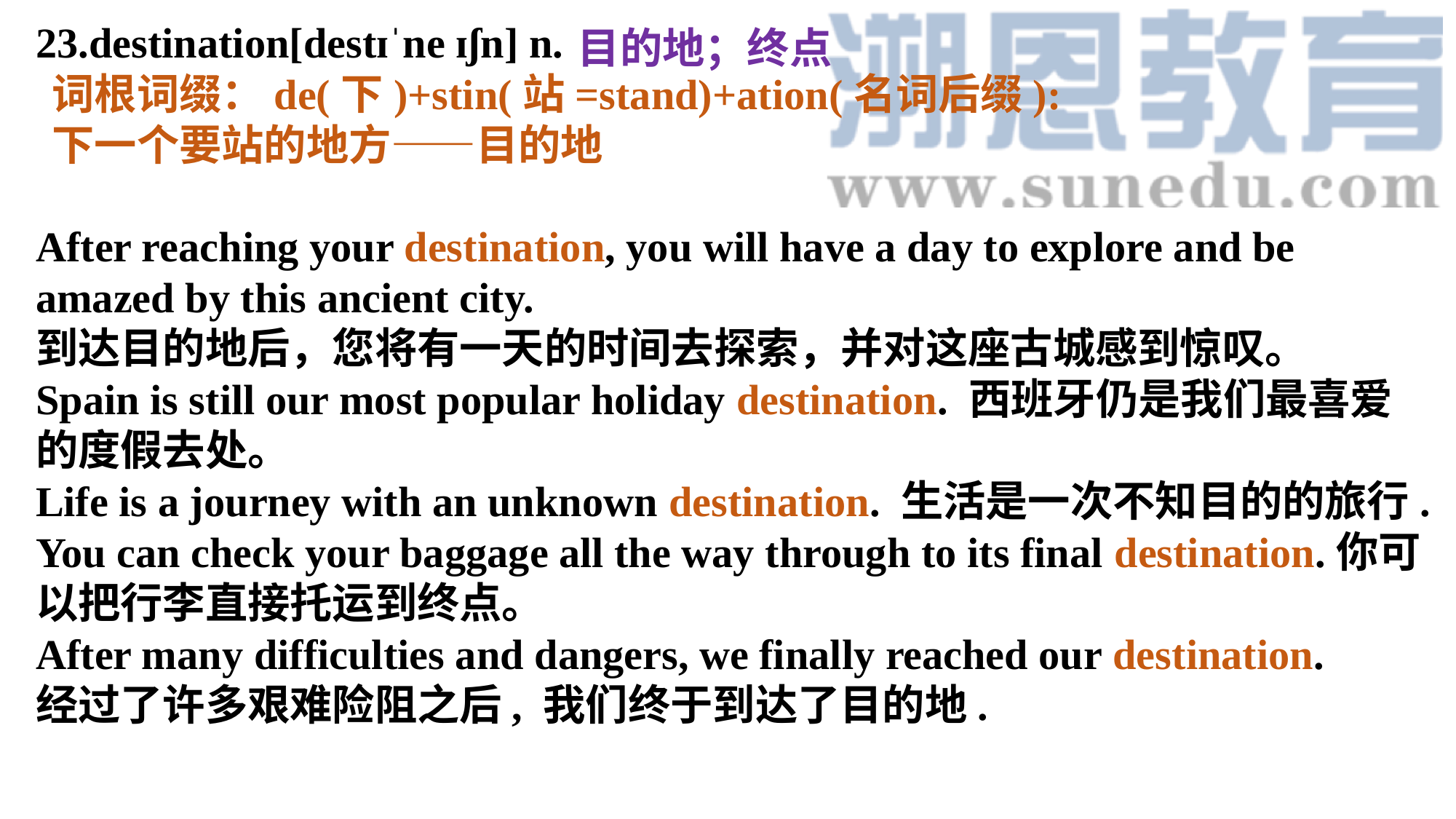

23.destination[destɪˈne ɪʃn] n.

After reaching your destination, you will have a day to explore and be amazed by this ancient city.
到达目的地后，您将有一天的时间去探索，并对这座古城感到惊叹。
Spain is still our most popular holiday destination. 西班牙仍是我们最喜爱的度假去处。
Life is a journey with an unknown destination. 生活是一次不知目的的旅行.
You can check your baggage all the way through to its final destination.你可以把行李直接托运到终点。
After many difficulties and dangers, we finally reached our destination.
经过了许多艰难险阻之后, 我们终于到达了目的地.
目的地；终点
词根词缀：de(下)+stin(站=stand)+ation(名词后缀):
下一个要站的地方——目的地